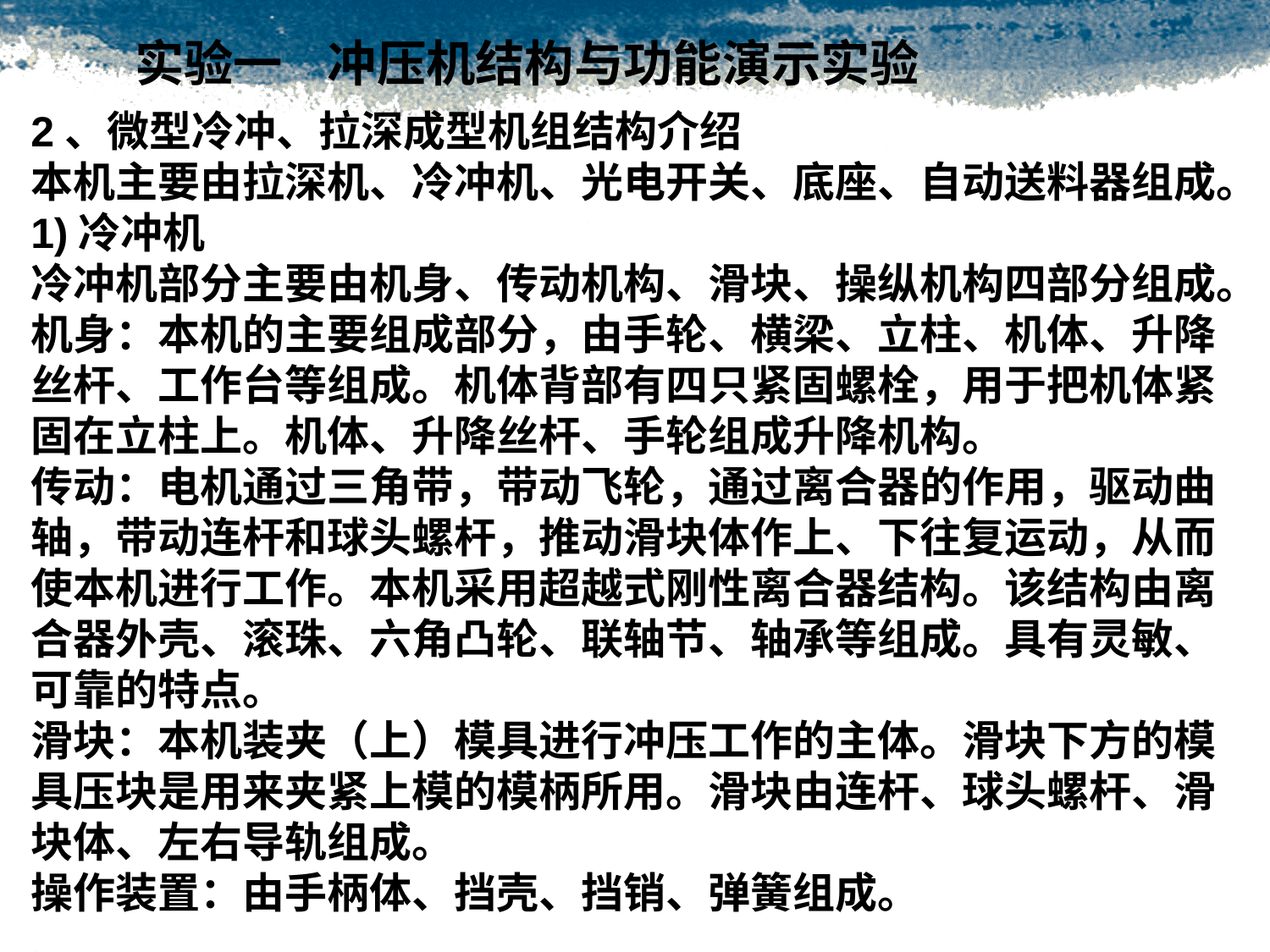

实验一    冲压机结构与功能演示实验
2、微型冷冲、拉深成型机组结构介绍
本机主要由拉深机、冷冲机、光电开关、底座、自动送料器组成。
1)冷冲机冷冲机部分主要由机身、传动机构、滑块、操纵机构四部分组成。机身：本机的主要组成部分，由手轮、横梁、立柱、机体、升降丝杆、工作台等组成。机体背部有四只紧固螺栓，用于把机体紧固在立柱上。机体、升降丝杆、手轮组成升降机构。传动：电机通过三角带，带动飞轮，通过离合器的作用，驱动曲轴，带动连杆和球头螺杆，推动滑块体作上、下往复运动，从而使本机进行工作。本机采用超越式刚性离合器结构。该结构由离合器外壳、滚珠、六角凸轮、联轴节、轴承等组成。具有灵敏、可靠的特点。滑块：本机装夹（上）模具进行冲压工作的主体。滑块下方的模具压块是用来夹紧上模的模柄所用。滑块由连杆、球头螺杆、滑块体、左右导轨组成。操作装置：由手柄体、挡壳、挡销、弹簧组成。